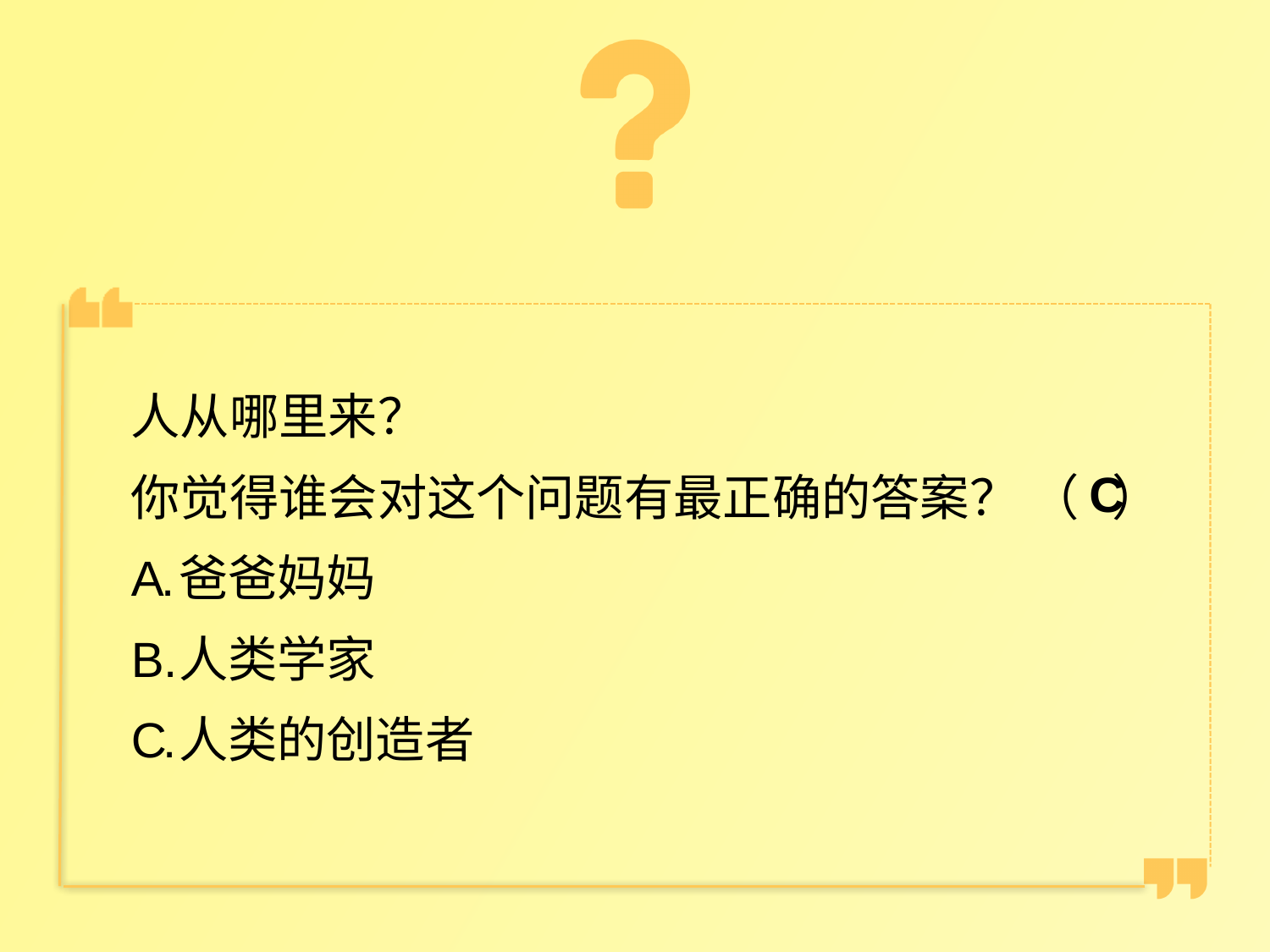

人从哪里来？
你觉得谁会对这个问题有最正确的答案？ （   ）
爸爸妈妈
人类学家
人类的创造者
C